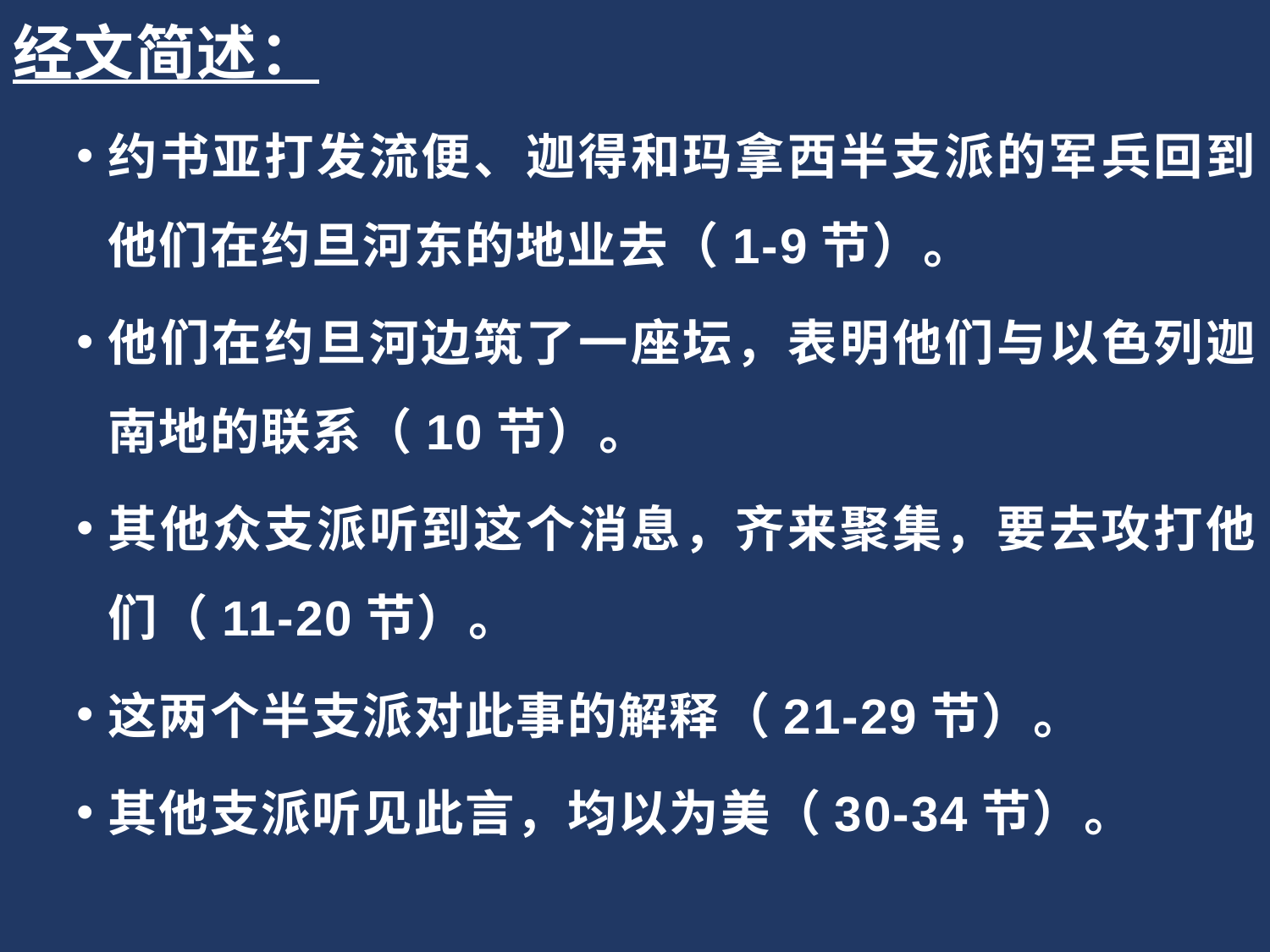

经文简述：
约书亚打发流便、迦得和玛拿西半支派的军兵回到他们在约旦河东的地业去（1-9节）。
他们在约旦河边筑了一座坛，表明他们与以色列迦南地的联系（10节）。
其他众支派听到这个消息，齐来聚集，要去攻打他们（11-20节）。
这两个半支派对此事的解释（21-29节）。
其他支派听见此言，均以为美（30-34节）。